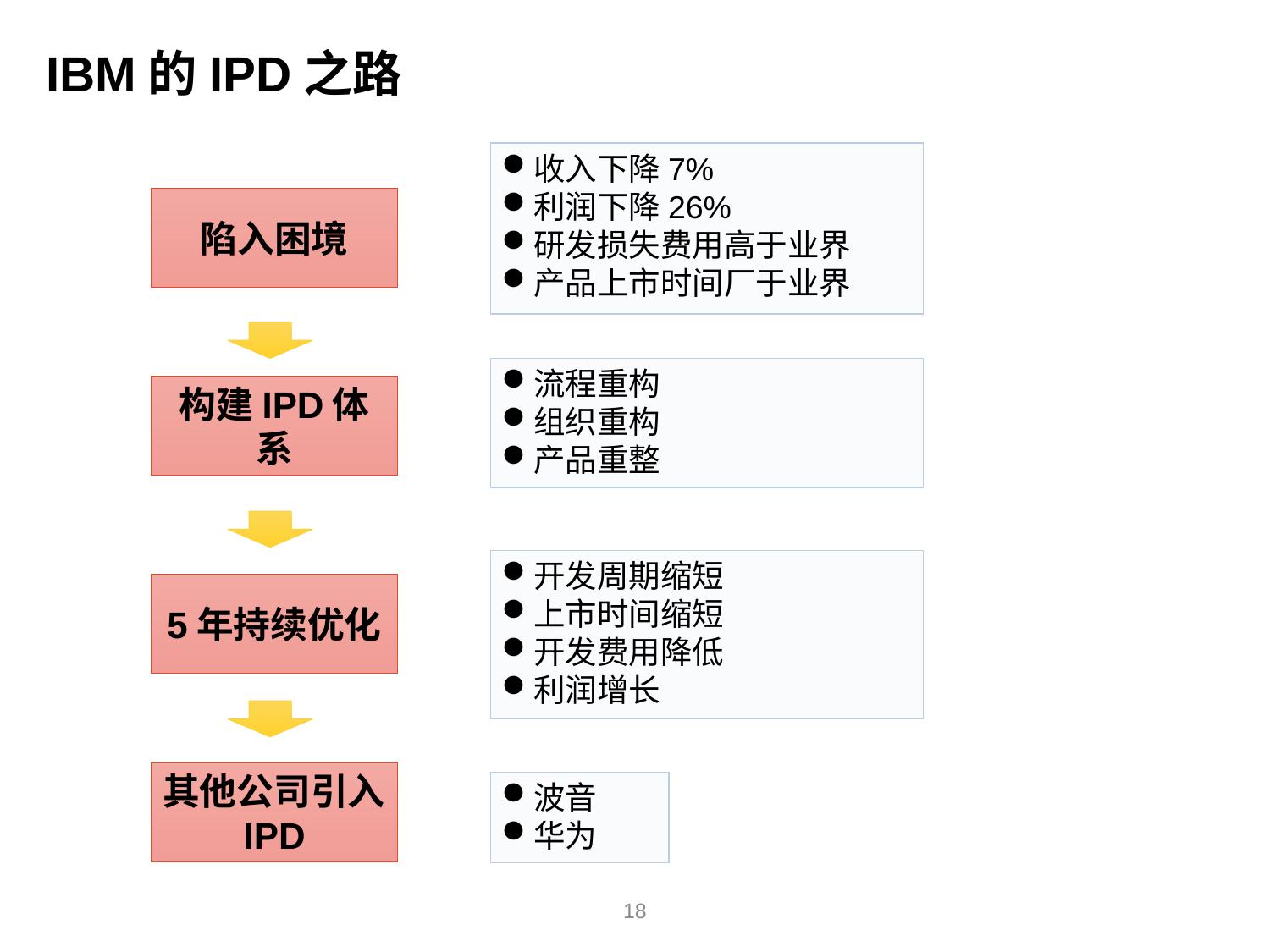

IBM的IPD之路
收入下降7%
利润下降26%
研发损失费用高于业界
产品上市时间厂于业界
陷入困境

流程重构
组织重构
产品重整
构建IPD体系

开发周期缩短
上市时间缩短
开发费用降低
利润增长
5年持续优化

其他公司引入IPD
波音
华为
18